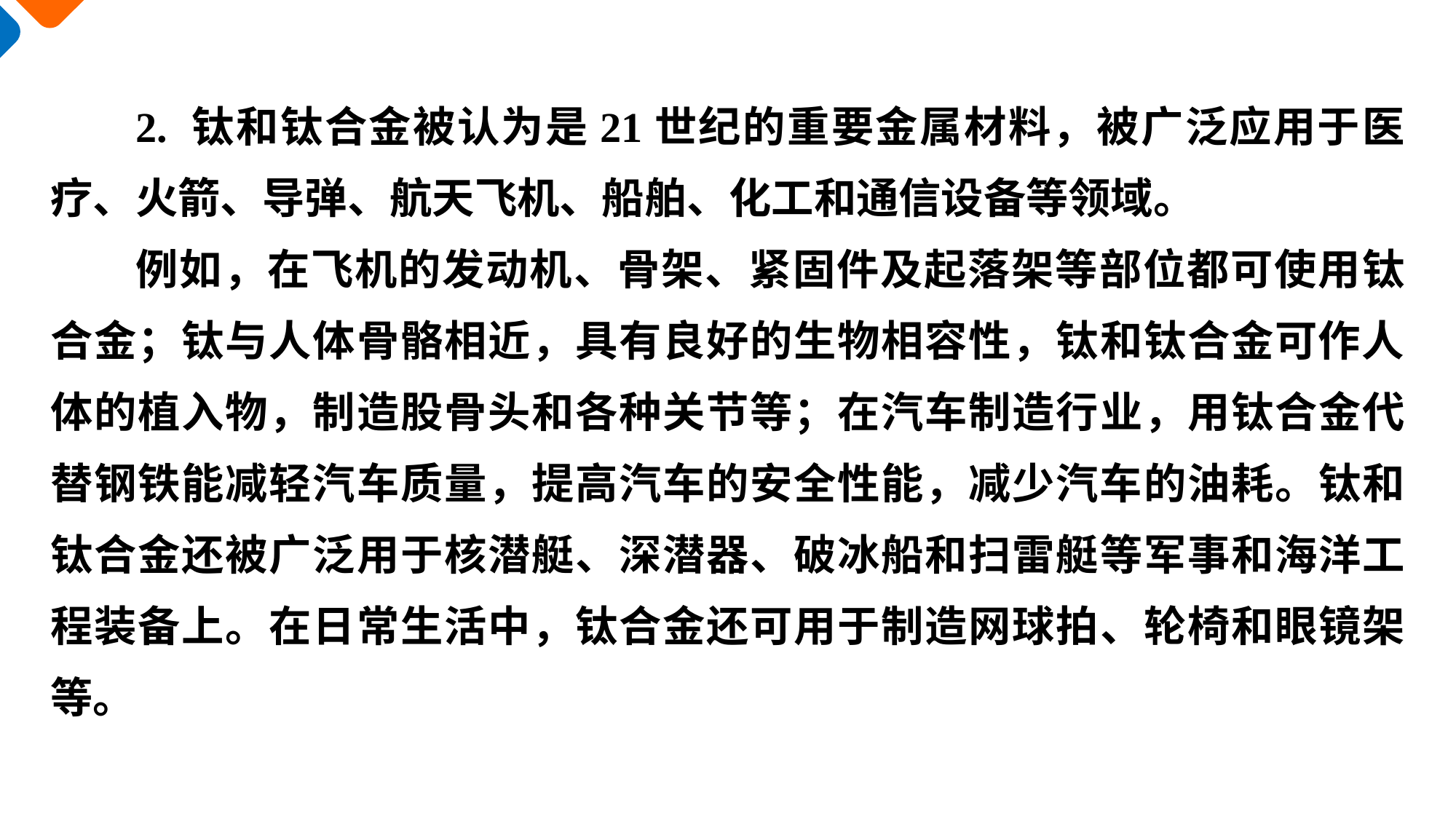

2. 钛和钛合金被认为是21世纪的重要金属材料，被广泛应用于医疗、火箭、导弹、航天飞机、船舶、化工和通信设备等领域。
例如，在飞机的发动机、骨架、紧固件及起落架等部位都可使用钛合金；钛与人体骨骼相近，具有良好的生物相容性，钛和钛合金可作人体的植入物，制造股骨头和各种关节等；在汽车制造行业，用钛合金代替钢铁能减轻汽车质量，提高汽车的安全性能，减少汽车的油耗。钛和钛合金还被广泛用于核潜艇、深潜器、破冰船和扫雷艇等军事和海洋工程装备上。在日常生活中，钛合金还可用于制造网球拍、轮椅和眼镜架等。